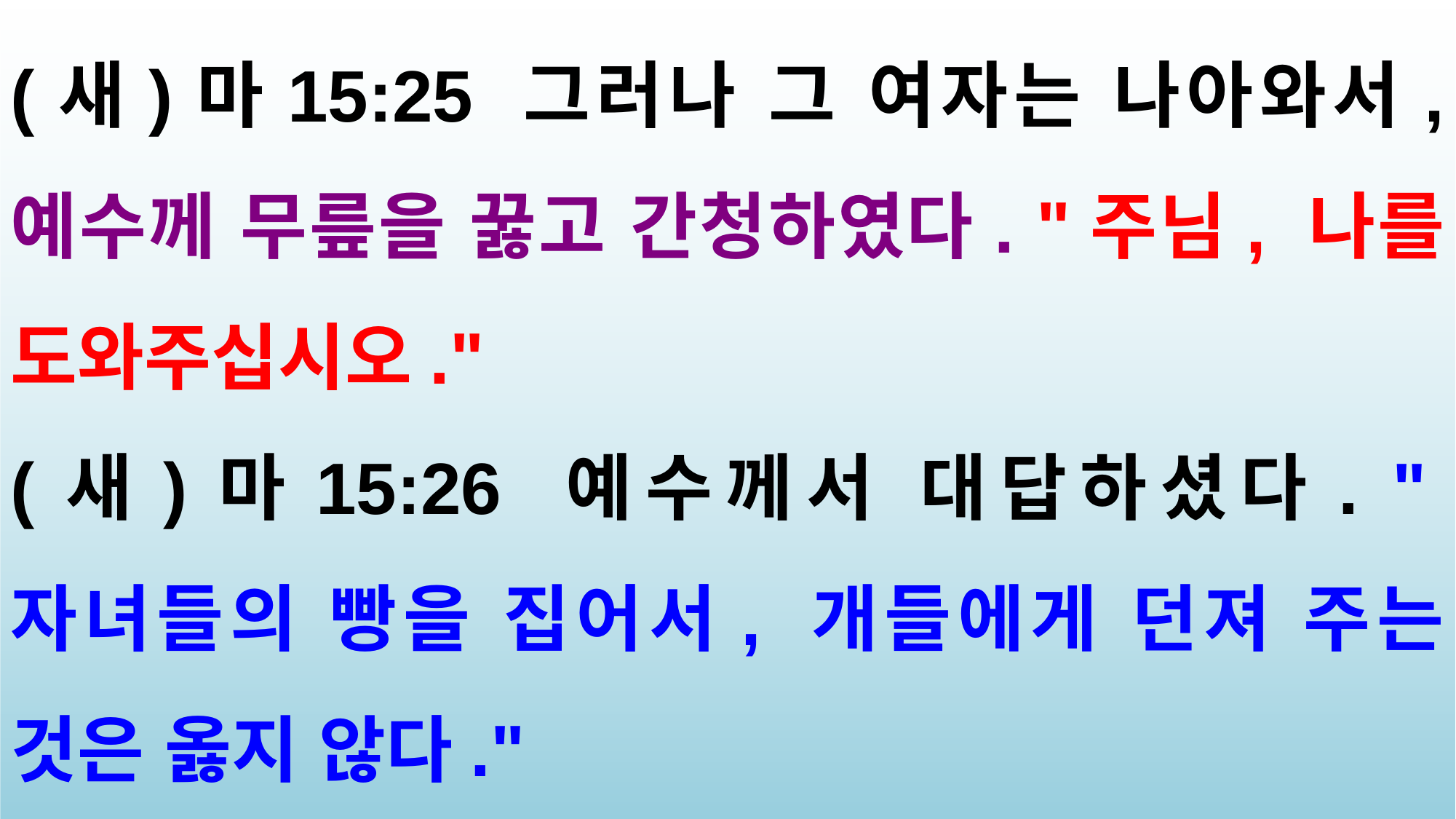

(새)마15:25 그러나 그 여자는 나아와서, 예수께 무릎을 꿇고 간청하였다. "주님, 나를 도와주십시오."
(새)마15:26 예수께서 대답하셨다. "자녀들의 빵을 집어서, 개들에게 던져 주는 것은 옳지 않다."